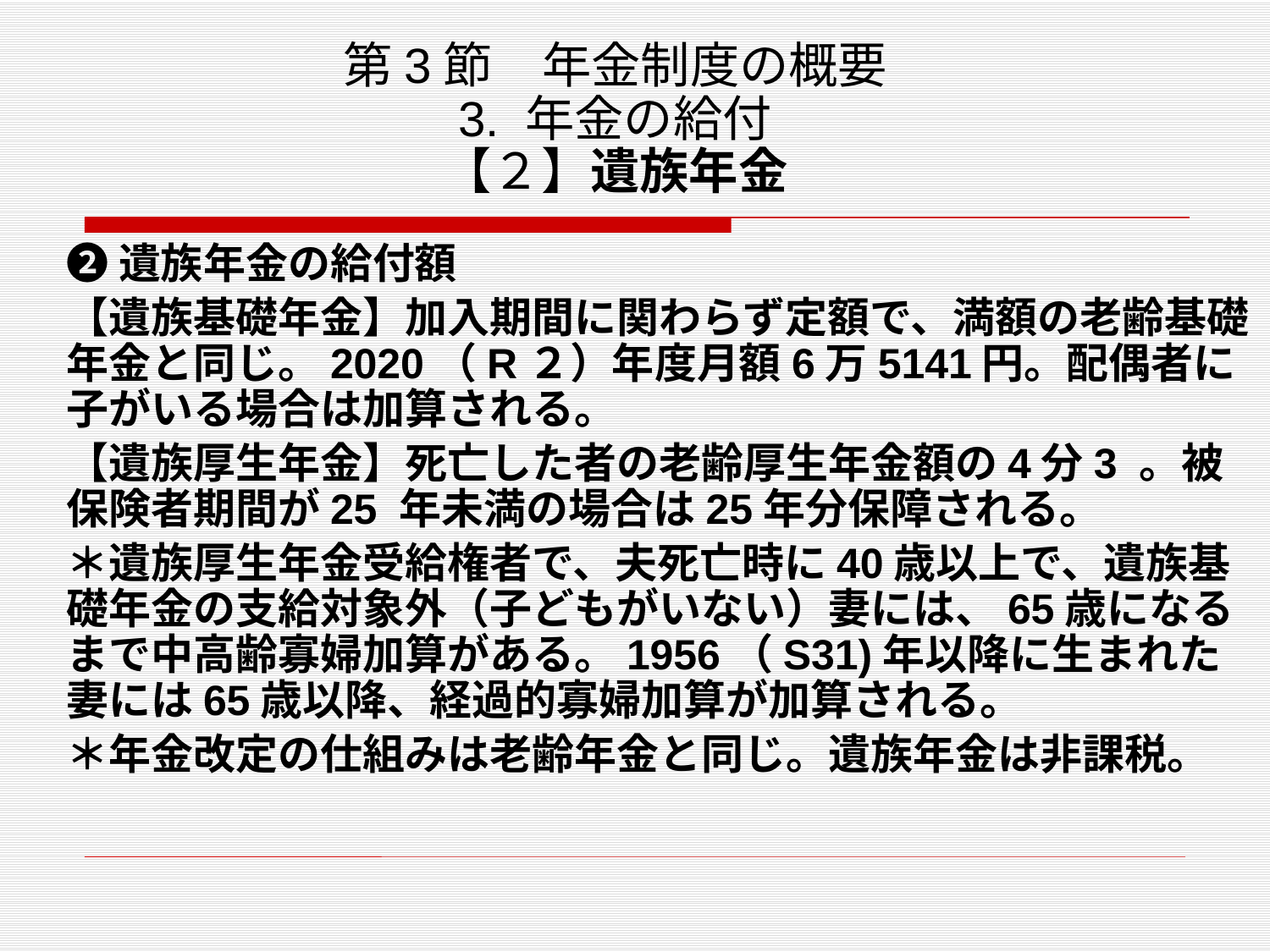

# 第3節　年金制度の概要 3. 年金の給付 【２】遺族年金
❷遺族年金の給付額
【遺族基礎年金】加入期間に関わらず定額で、満額の老齢基礎年金と同じ。2020（R２）年度月額6万5141円。配偶者に子がいる場合は加算される。
【遺族厚生年金】死亡した者の老齢厚生年金額の4分3 。被保険者期間が25 年未満の場合は25年分保障される。
＊遺族厚生年金受給権者で、夫死亡時に40歳以上で、遺族基礎年金の支給対象外（子どもがいない）妻には、65歳になるまで中高齢寡婦加算がある。1956（S31)年以降に生まれた妻には65歳以降、経過的寡婦加算が加算される。
＊年金改定の仕組みは老齢年金と同じ。遺族年金は非課税。